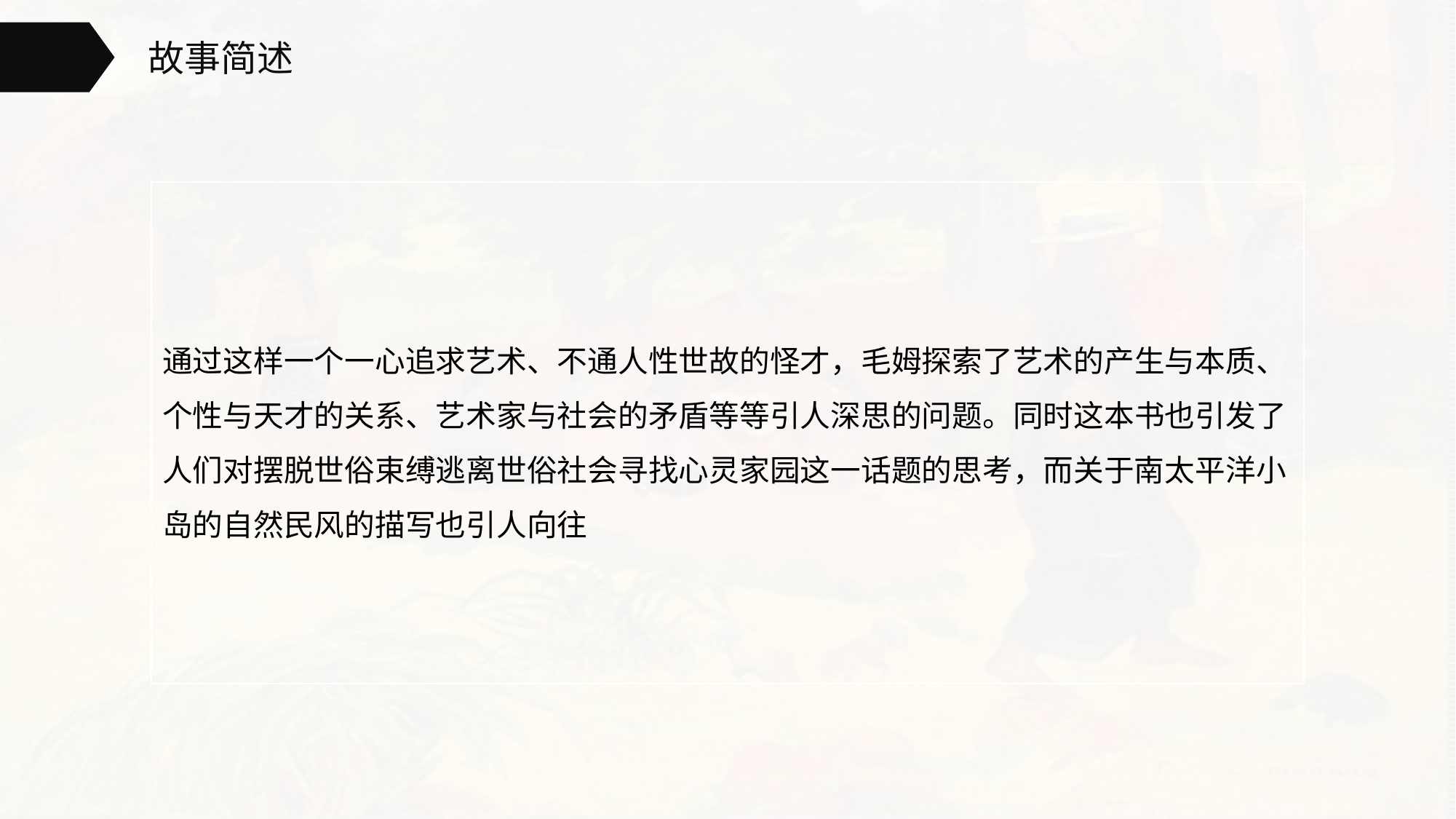

故事简述

通过这样一个一心追求艺术、不通人性世故的怪才，毛姆探索了艺术的产生与本质、个性与天才的关系、艺术家与社会的矛盾等等引人深思的问题。同时这本书也引发了人们对摆脱世俗束缚逃离世俗社会寻找心灵家园这一话题的思考，而关于南太平洋小岛的自然民风的描写也引人向往